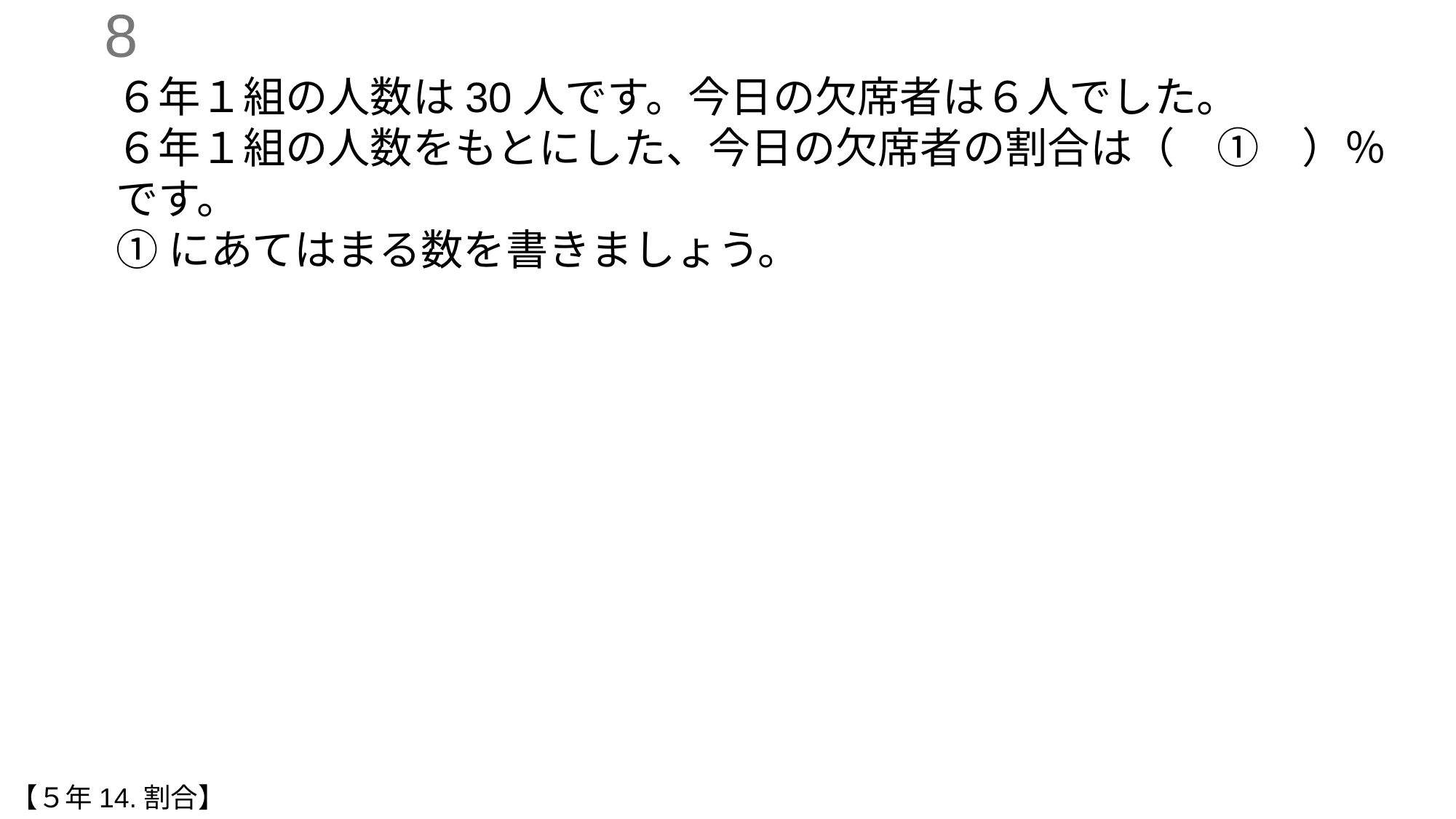

8
６年１組の人数は30人です。今日の欠席者は６人でした。
６年１組の人数をもとにした、今日の欠席者の割合は（　①　）％です。
①にあてはまる数を書きましょう。
【５年14.割合】